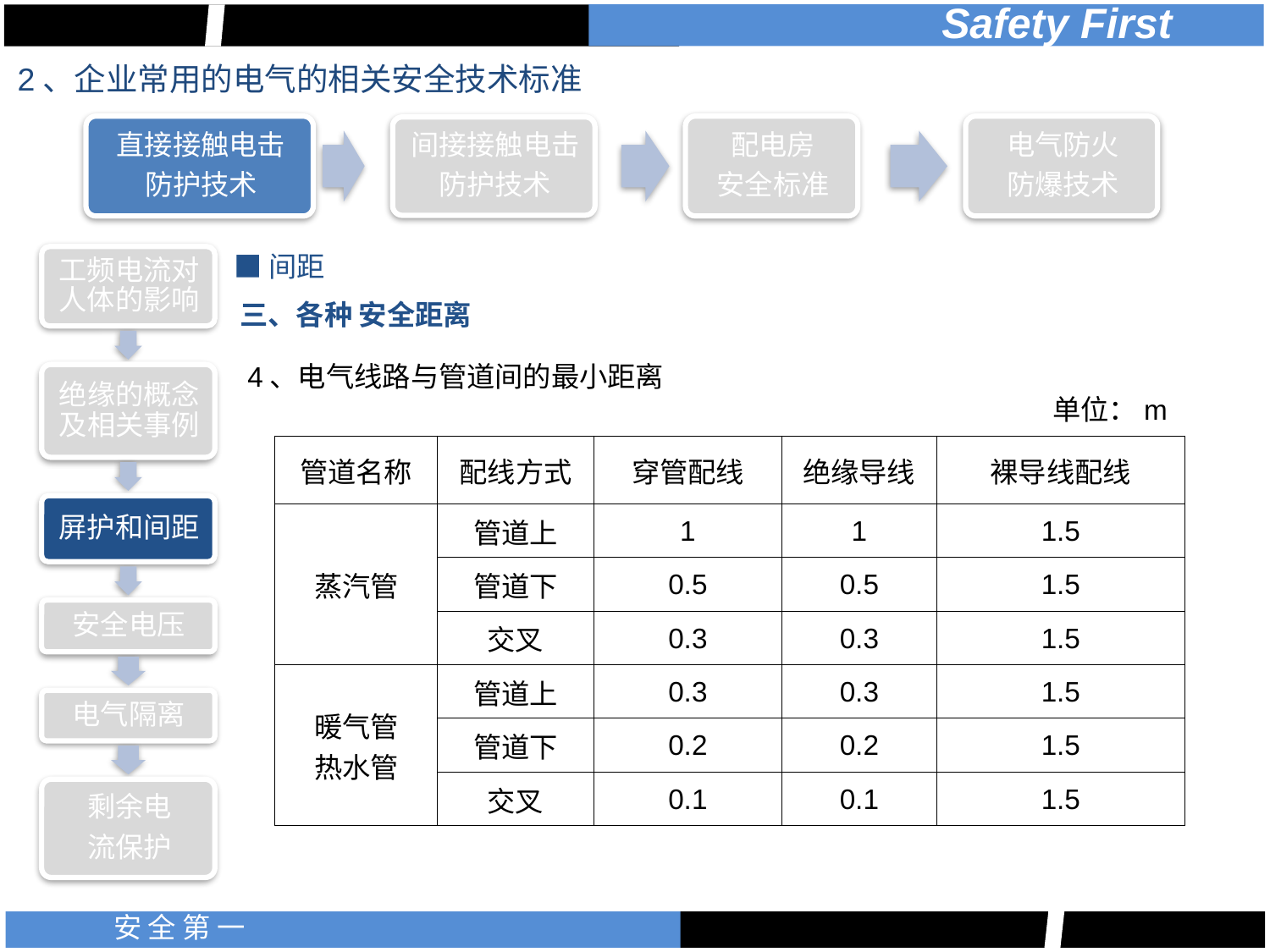

2、企业常用的电气的相关安全技术标准
直接接触电击
防护技术

间接接触电击
防护技术

配电房
安全标准

电气防火
防爆技术
■间距
工频电流对人体的影响

绝缘的概念及相关事例

屏护和间距

安全电压

电气隔离

剩余电
流保护
三、各种 安全距离
4、电气线路与管道间的最小距离
单位：m
| 管道名称 | 配线方式 | 穿管配线 | 绝缘导线 | 裸导线配线 |
| --- | --- | --- | --- | --- |
| 蒸汽管 | 管道上 | 1 | 1 | 1.5 |
|  | 管道下 | 0.5 | 0.5 | 1.5 |
|  | 交叉 | 0.3 | 0.3 | 1.5 |
| 暖气管 热水管 | 管道上 | 0.3 | 0.3 | 1.5 |
|  | 管道下 | 0.2 | 0.2 | 1.5 |
|  | 交叉 | 0.1 | 0.1 | 1.5 |